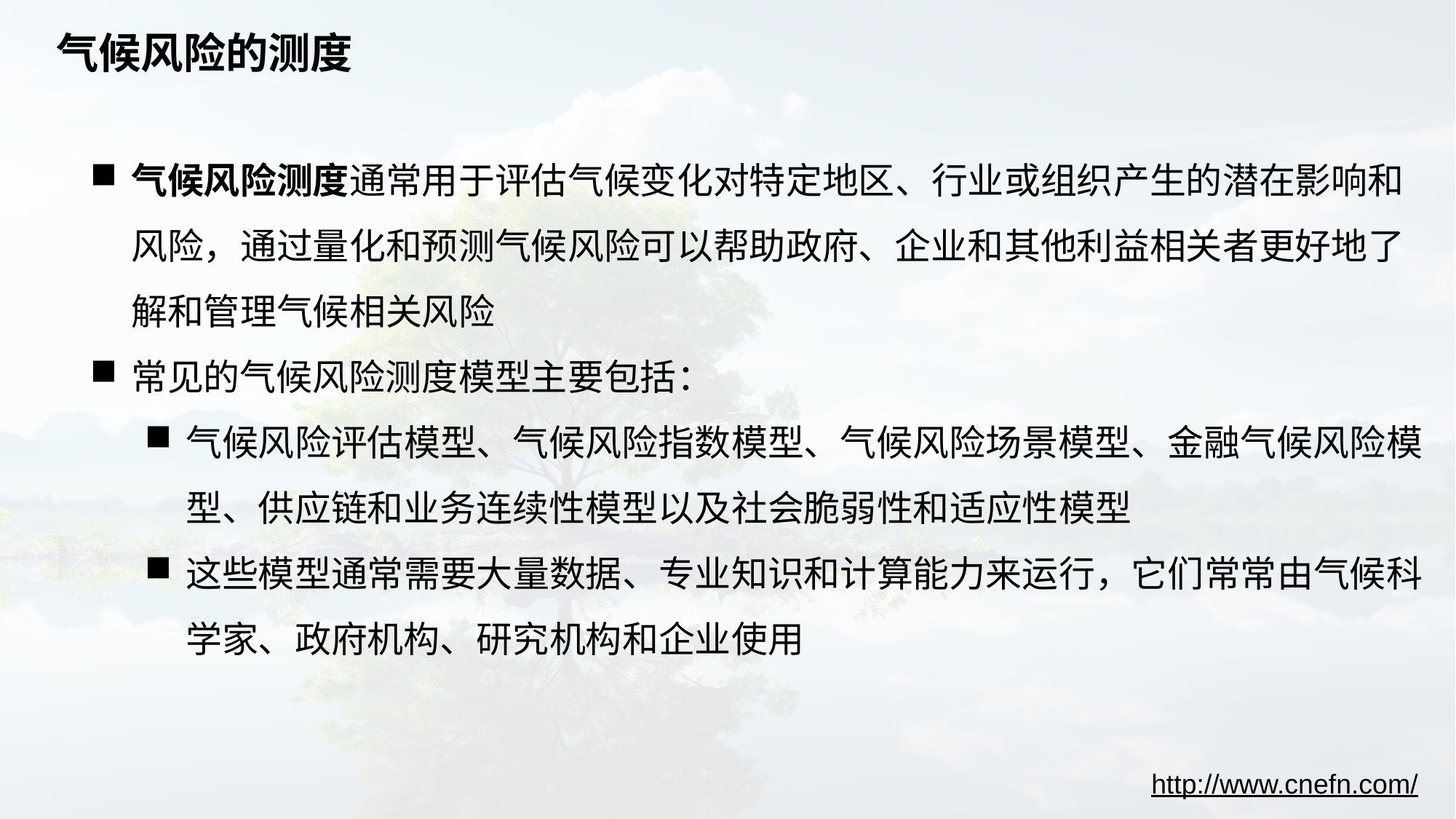

# 气候风险的测度
气候风险测度通常用于评估气候变化对特定地区、行业或组织产生的潜在影响和风险，通过量化和预测气候风险可以帮助政府、企业和其他利益相关者更好地了解和管理气候相关风险
常见的气候风险测度模型主要包括：
气候风险评估模型、气候风险指数模型、气候风险场景模型、金融气候风险模型、供应链和业务连续性模型以及社会脆弱性和适应性模型
这些模型通常需要大量数据、专业知识和计算能力来运行，它们常常由气候科学家、政府机构、研究机构和企业使用